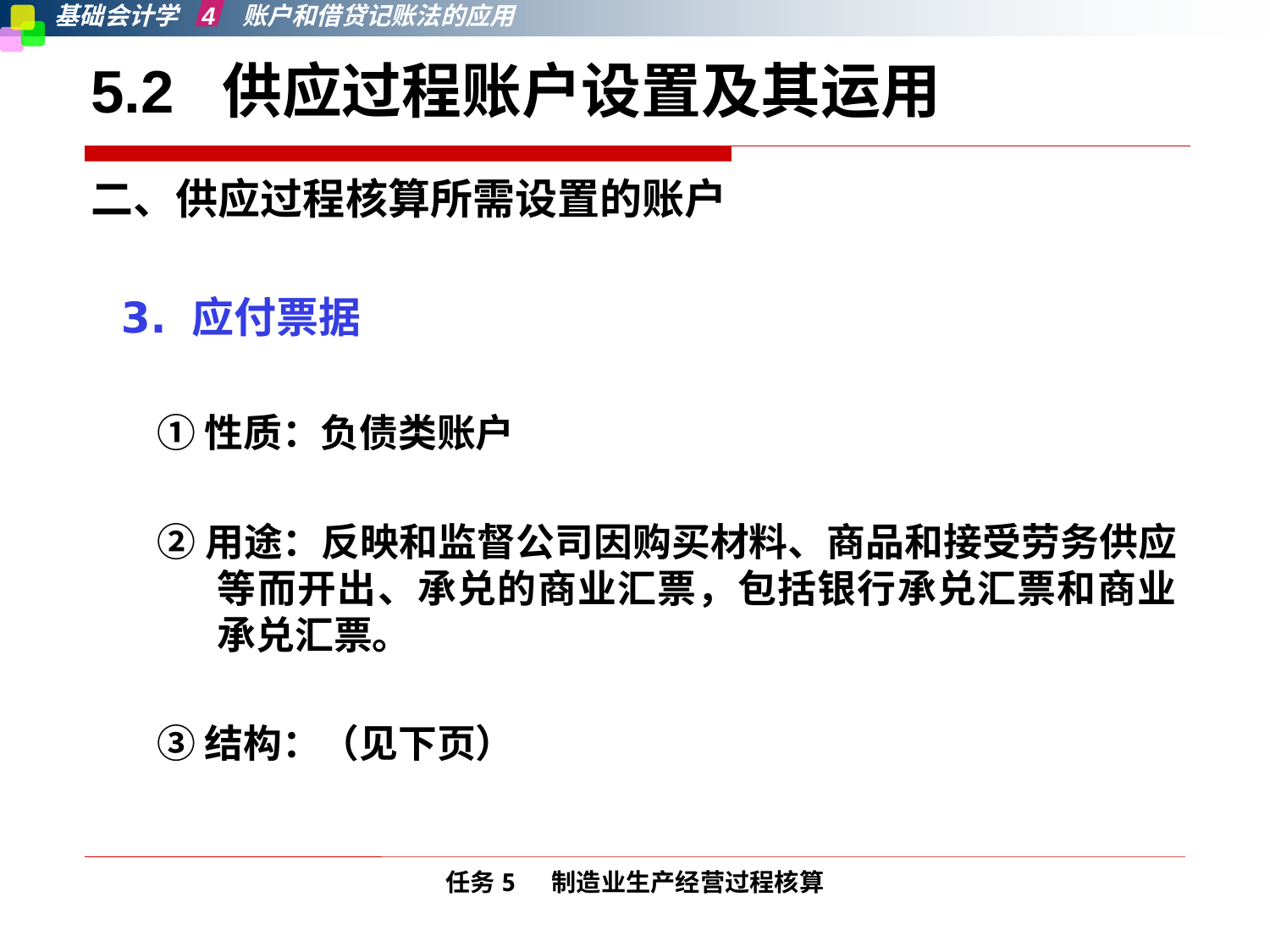

5.2  供应过程账户设置及其运用
二、供应过程核算所需设置的账户

  3. 应付票据

①性质：负债类账户

②用途：反映和监督公司因购买材料、商品和接受劳务供应等而开出、承兑的商业汇票，包括银行承兑汇票和商业承兑汇票。

③结构：（见下页）
任务5  制造业生产经营过程核算